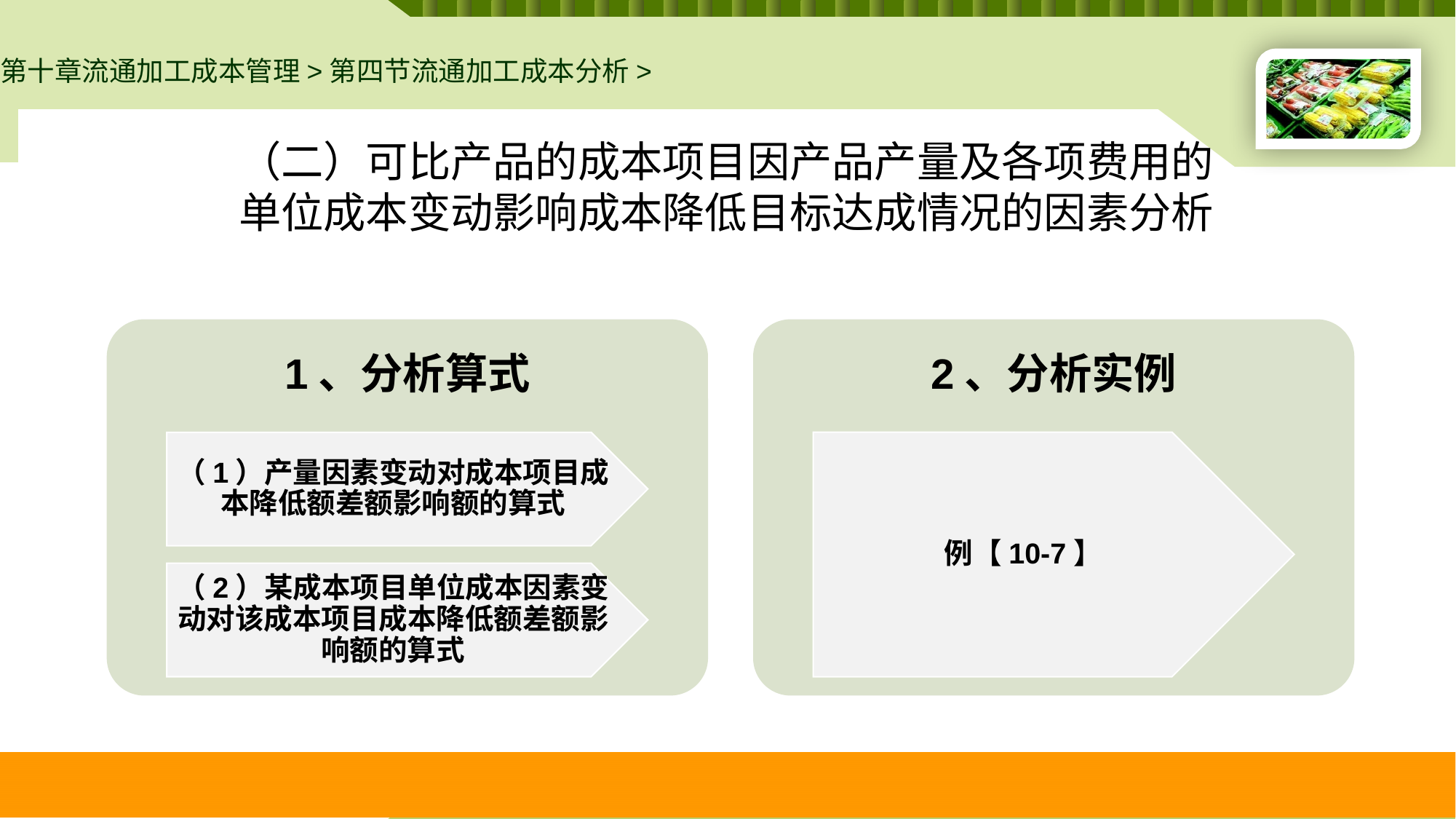

第十章流通加工成本管理>第四节流通加工成本分析>
# （二）可比产品的成本项目因产品产量及各项费用的 单位成本变动影响成本降低目标达成情况的因素分析
1、分析算式
（1）产量因素变动对成本项目成本降低额差额影响额的算式
（2）某成本项目单位成本因素变动对该成本项目成本降低额差额影响额的算式
2、分析实例
例【10-7】